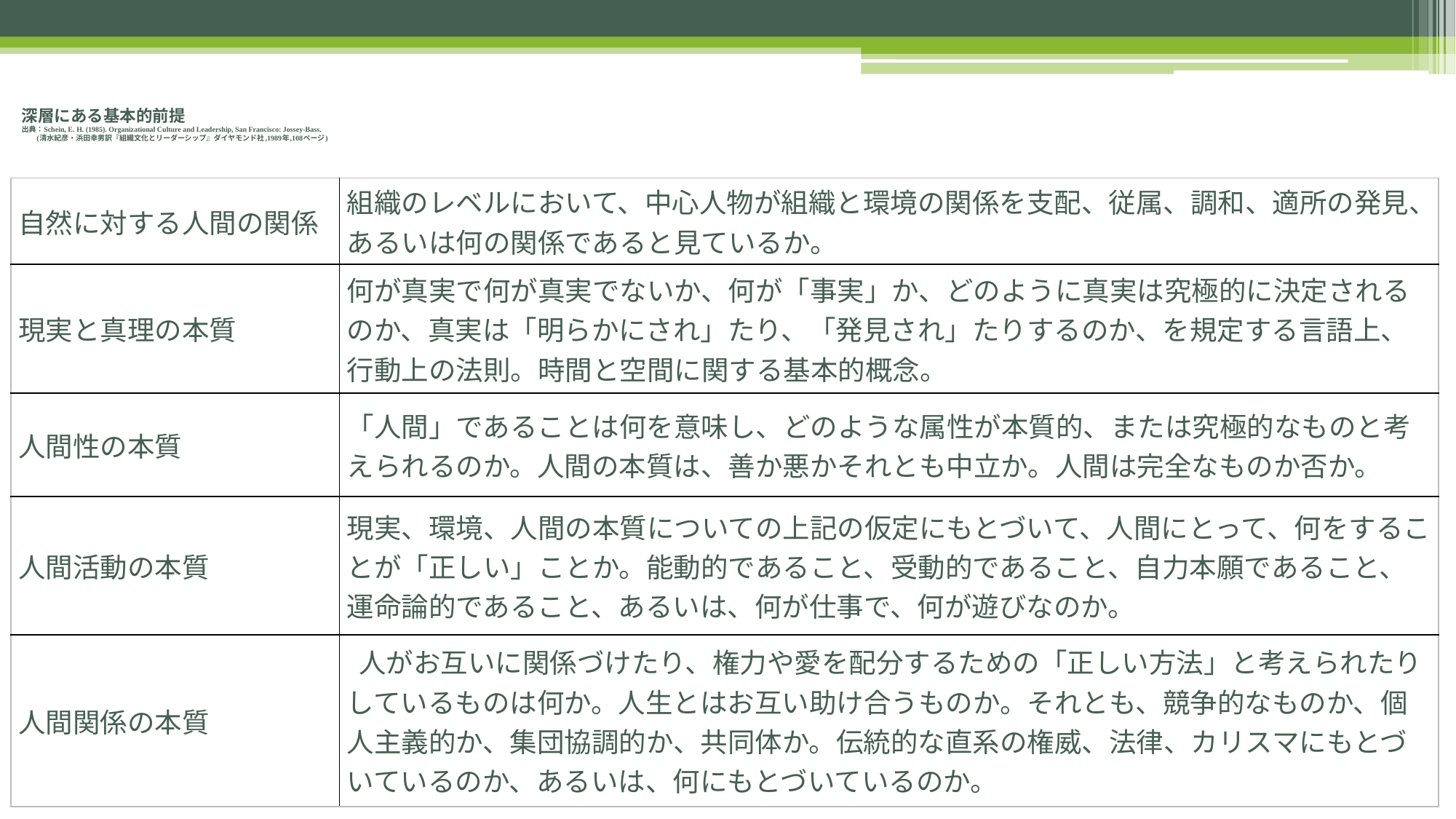

# 深層にある基本的前提 出典：Schein, E. H. (1985). Organizational Culture and Leadership, San Francisco: Jossey-Bass. 　 　　(清水紀彦・浜田幸男訳『組織文化とリーダーシップ』ダイヤモンド社,1989年,108ページ)
| 自然に対する人間の関係 | 組織のレベルにおいて、中心人物が組織と環境の関係を支配、従属、調和、適所の発見、あるいは何の関係であると見ているか。 |
| --- | --- |
| 現実と真理の本質 | 何が真実で何が真実でないか、何が「事実」か、どのように真実は究極的に決定されるのか、真実は「明らかにされ」たり、「発見され」たりするのか、を規定する言語上、行動上の法則。時間と空間に関する基本的概念。 |
| 人間性の本質 | 「人間」であることは何を意味し、どのような属性が本質的、または究極的なものと考えられるのか。人間の本質は、善か悪かそれとも中立か。人間は完全なものか否か。 |
| 人間活動の本質 | 現実、環境、人間の本質についての上記の仮定にもとづいて、人間にとって、何をすることが「正しい」ことか。能動的であること、受動的であること、自力本願であること、運命論的であること、あるいは、何が仕事で、何が遊びなのか。 |
| 人間関係の本質 | 人がお互いに関係づけたり、権力や愛を配分するための「正しい方法」と考えられたりしているものは何か。人生とはお互い助け合うものか。それとも、競争的なものか、個人主義的か、集団協調的か、共同体か。伝統的な直系の権威、法律、カリスマにもとづいているのか、あるいは、何にもとづいているのか。 |